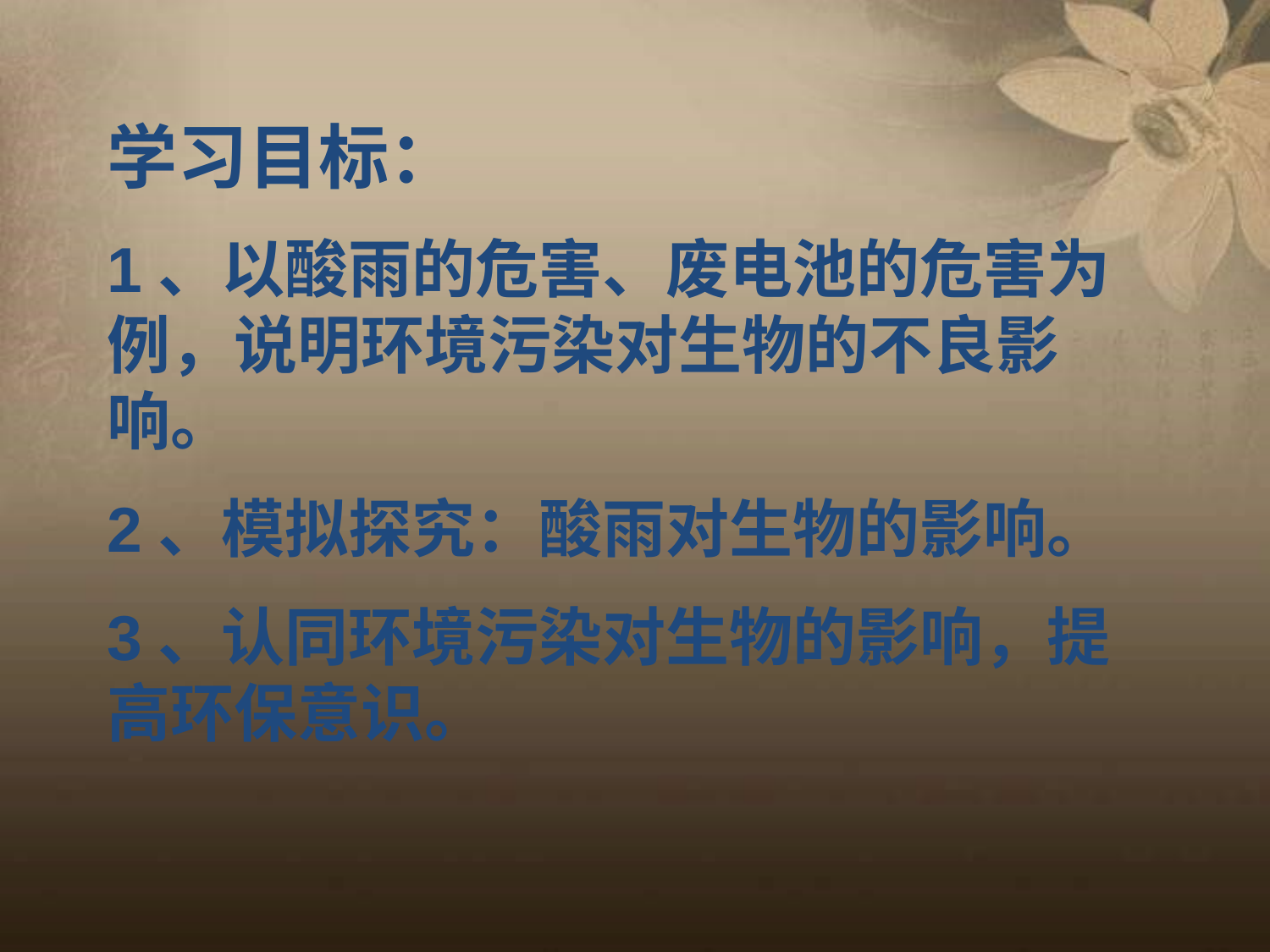

学习目标：
1、以酸雨的危害、废电池的危害为例，说明环境污染对生物的不良影响。
2、模拟探究：酸雨对生物的影响。
3、认同环境污染对生物的影响，提高环保意识。